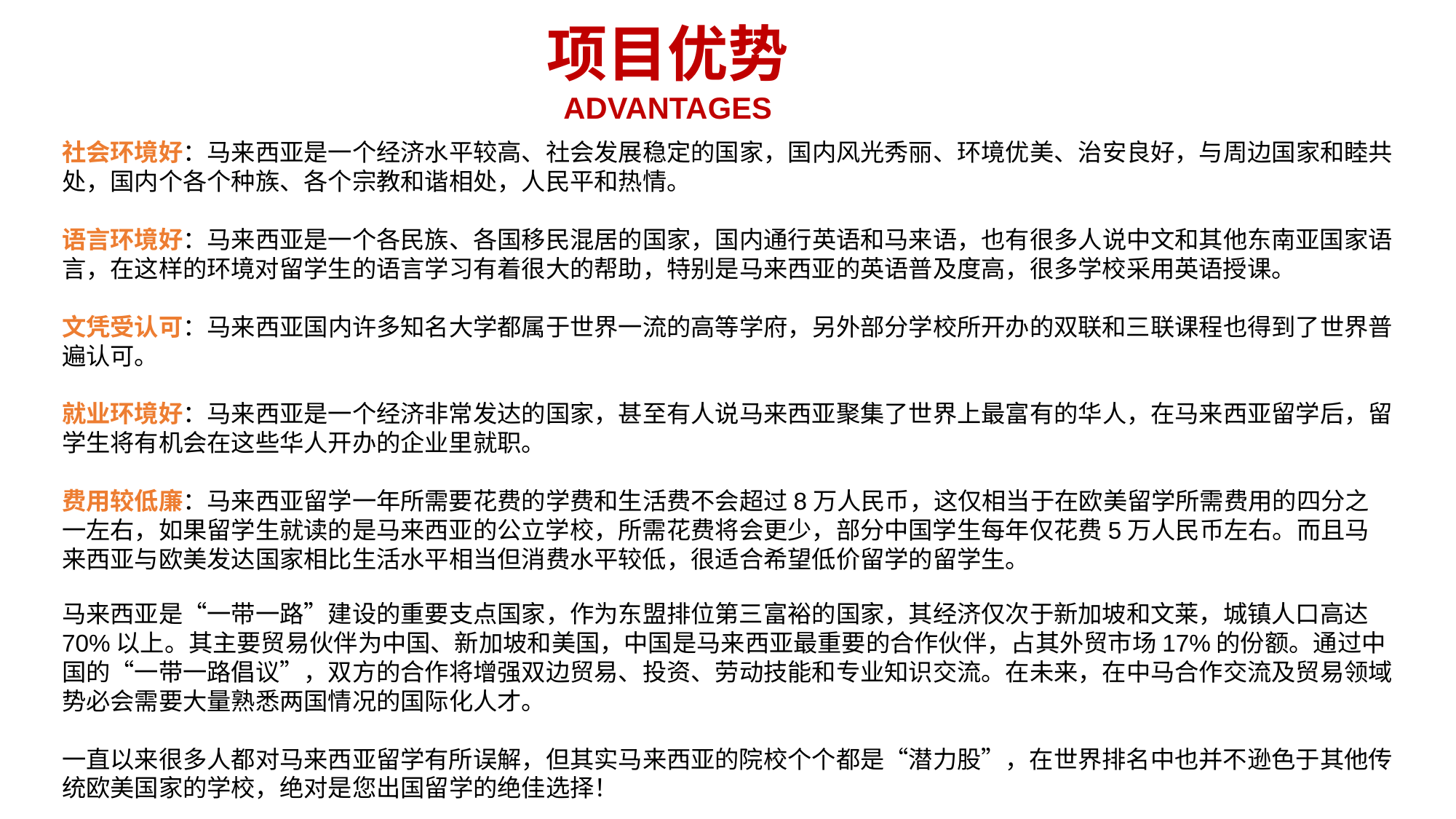

项目优势
ADVANTAGES
社会环境好：马来西亚是一个经济水平较高、社会发展稳定的国家，国内风光秀丽、环境优美、治安良好，与周边国家和睦共处，国内个各个种族、各个宗教和谐相处，人民平和热情。

语言环境好：马来西亚是一个各民族、各国移民混居的国家，国内通行英语和马来语，也有很多人说中文和其他东南亚国家语言，在这样的环境对留学生的语言学习有着很大的帮助，特别是马来西亚的英语普及度高，很多学校采用英语授课。

文凭受认可：马来西亚国内许多知名大学都属于世界一流的高等学府，另外部分学校所开办的双联和三联课程也得到了世界普遍认可。

就业环境好：马来西亚是一个经济非常发达的国家，甚至有人说马来西亚聚集了世界上最富有的华人，在马来西亚留学后，留学生将有机会在这些华人开办的企业里就职。

费用较低廉：马来西亚留学一年所需要花费的学费和生活费不会超过8万人民币，这仅相当于在欧美留学所需费用的四分之一左右，如果留学生就读的是马来西亚的公立学校，所需花费将会更少，部分中国学生每年仅花费5万人民币左右。而且马来西亚与欧美发达国家相比生活水平相当但消费水平较低，很适合希望低价留学的留学生。

马来西亚是“一带一路”建设的重要支点国家，作为东盟排位第三富裕的国家，其经济仅次于新加坡和文莱，城镇人口高达70%以上。其主要贸易伙伴为中国、新加坡和美国，中国是马来西亚最重要的合作伙伴，占其外贸市场17%的份额。通过中国的“一带一路倡议”，双方的合作将增强双边贸易、投资、劳动技能和专业知识交流。在未来，在中马合作交流及贸易领域势必会需要大量熟悉两国情况的国际化人才。

一直以来很多人都对马来西亚留学有所误解，但其实马来西亚的院校个个都是“潜力股”，在世界排名中也并不逊色于其他传统欧美国家的学校，绝对是您出国留学的绝佳选择！